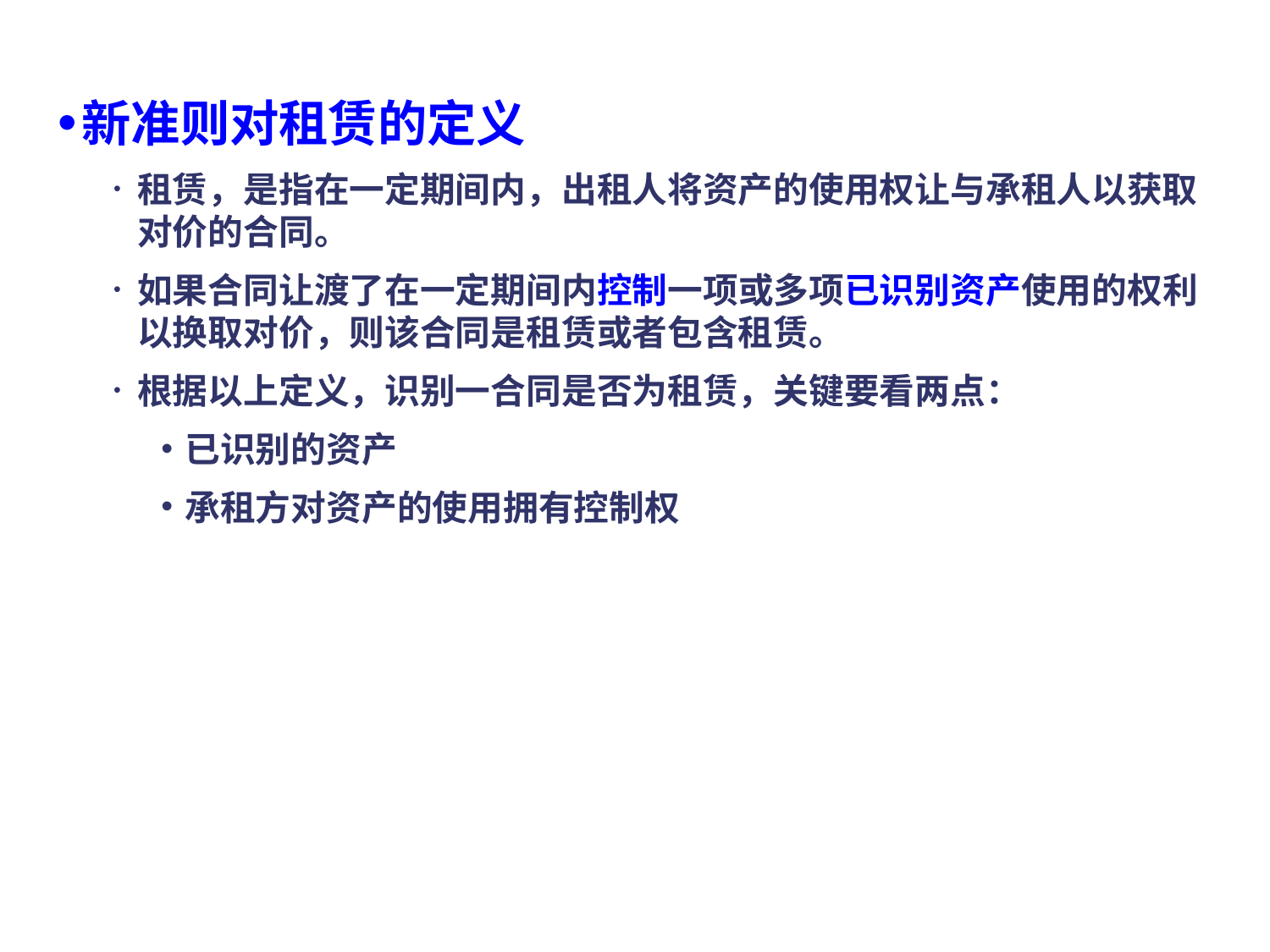

新准则对租赁的定义
租赁，是指在一定期间内，出租人将资产的使用权让与承租人以获取对价的合同。
如果合同让渡了在一定期间内控制一项或多项已识别资产使用的权利以换取对价，则该合同是租赁或者包含租赁。
根据以上定义，识别一合同是否为租赁，关键要看两点：
已识别的资产
承租方对资产的使用拥有控制权
11